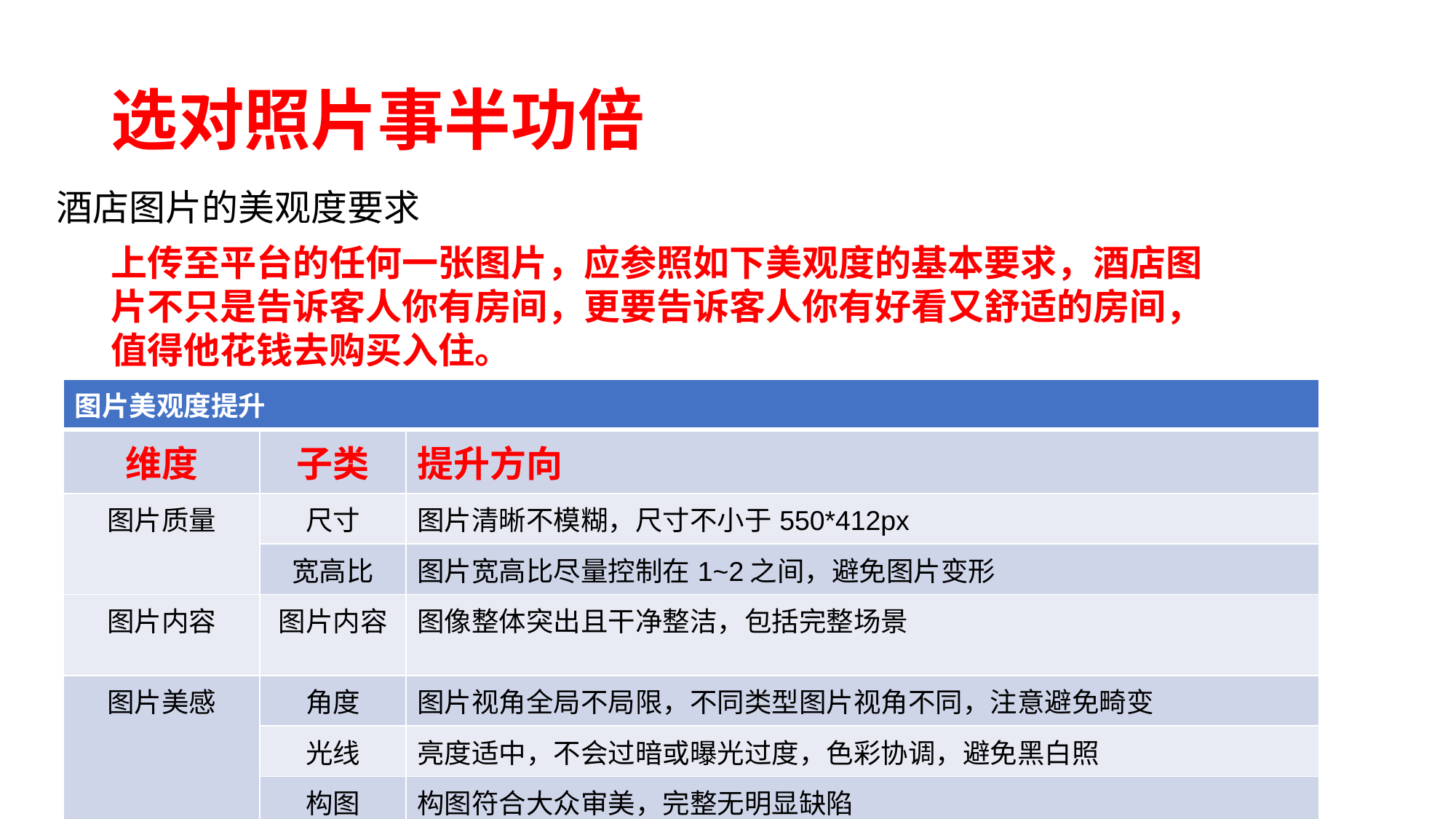

# 选对照片事半功倍
酒店图片的美观度要求
上传至平台的任何一张图片，应参照如下美观度的基本要求，酒店图片不只是告诉客人你有房间，更要告诉客人你有好看又舒适的房间，值得他花钱去购买入住。
| 图片美观度提升 |  |  |
| --- | --- | --- |
| 维度 | 子类 | 提升方向 |
| 图片质量 | 尺寸 | 图片清晰不模糊，尺寸不小于550\*412px |
|  | 宽高比 | 图片宽高比尽量控制在1~2之间，避免图片变形 |
| 图片内容 | 图片内容 | 图像整体突出且干净整洁，包括完整场景 |
| 图片美感 | 角度 | 图片视角全局不局限，不同类型图片视角不同，注意避免畸变 |
|  | 光线 | 亮度适中，不会过暗或曝光过度，色彩协调，避免黑白照 |
|  | 构图 | 构图符合大众审美，完整无明显缺陷 |